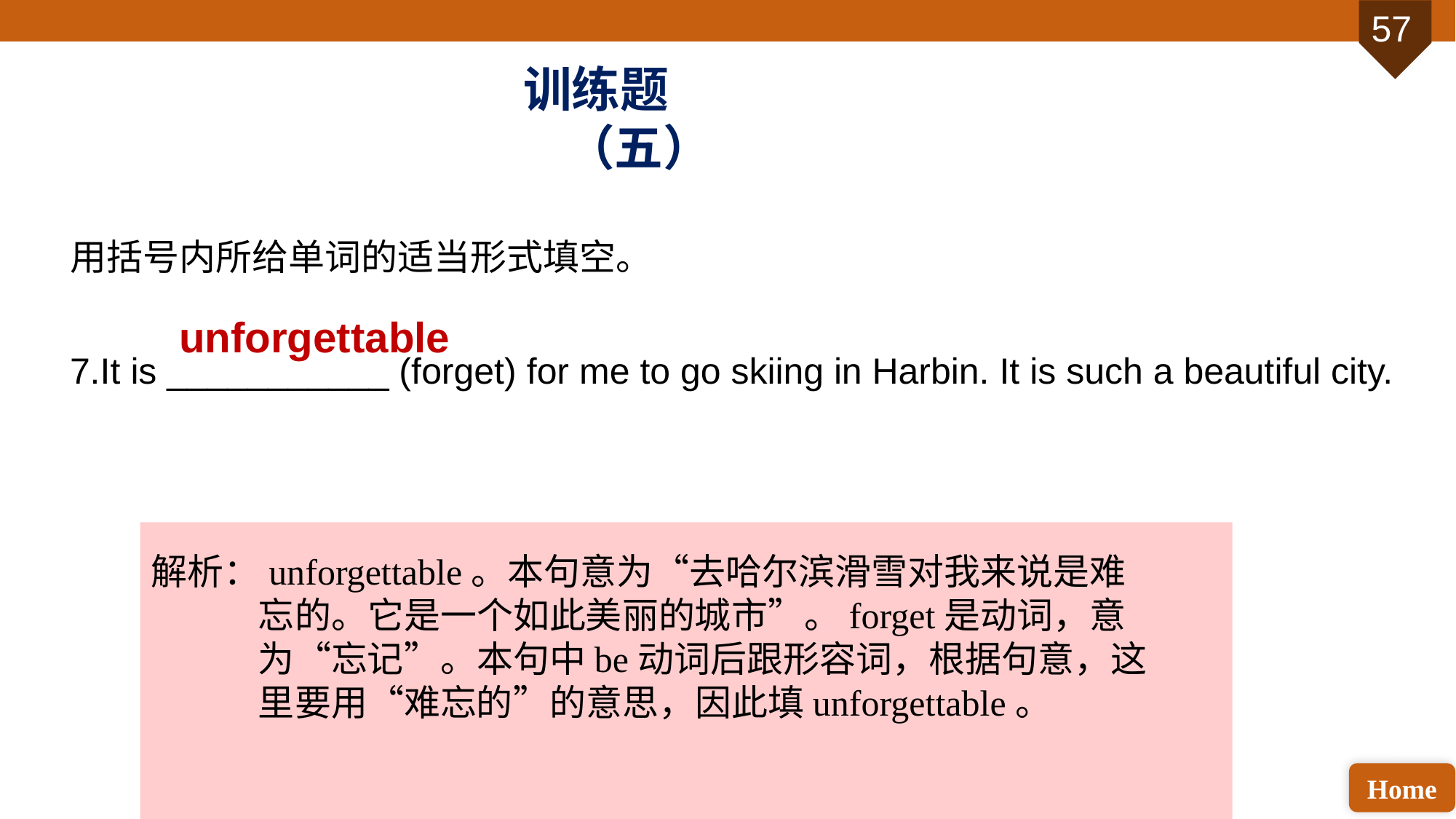

训练题（五）
用括号内所给单词的适当形式填空。

7.It is ___________ (forget) for me to go skiing in Harbin. It is such a beautiful city.
unforgettable

解析：unforgettable。本句意为“去哈尔滨滑雪对我来说是难忘的。它是一个如此美丽的城市”。forget是动词，意为“忘记”。本句中be动词后跟形容词，根据句意，这里要用“难忘的”的意思，因此填unforgettable。